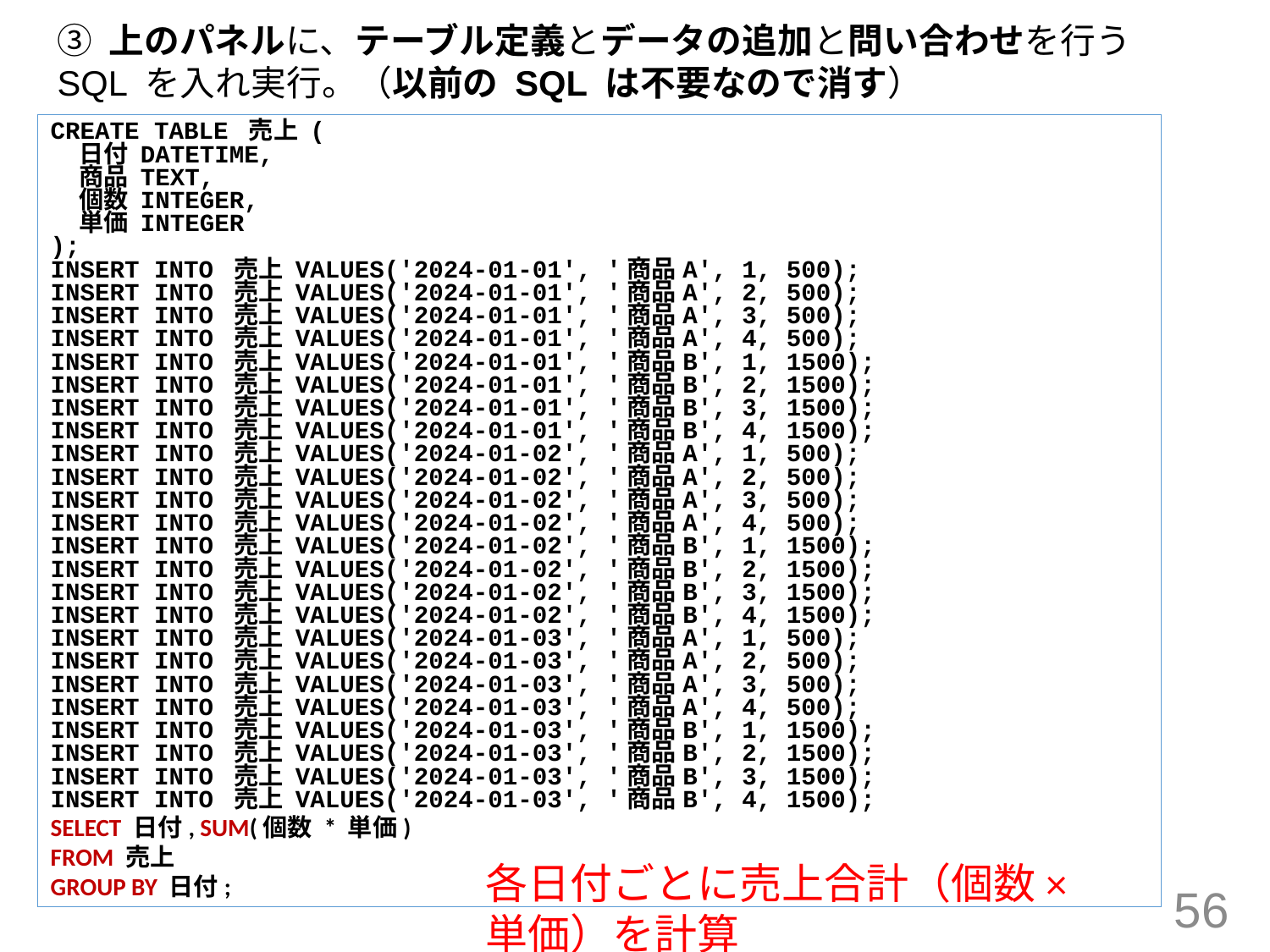

③ 上のパネルに、テーブル定義とデータの追加と問い合わせを行う SQL を入れ実行。（以前の SQL は不要なので消す）

CREATE TABLE 売上 (
    日付 DATETIME,
    商品 TEXT,
    個数 INTEGER,
    単価 INTEGER
);
INSERT INTO 売上 VALUES('2024-01-01', '商品A', 1, 500);
INSERT INTO 売上 VALUES('2024-01-01', '商品A', 2, 500);
INSERT INTO 売上 VALUES('2024-01-01', '商品A', 3, 500);
INSERT INTO 売上 VALUES('2024-01-01', '商品A', 4, 500);
INSERT INTO 売上 VALUES('2024-01-01', '商品B', 1, 1500);
INSERT INTO 売上 VALUES('2024-01-01', '商品B', 2, 1500);
INSERT INTO 売上 VALUES('2024-01-01', '商品B', 3, 1500);
INSERT INTO 売上 VALUES('2024-01-01', '商品B', 4, 1500);
INSERT INTO 売上 VALUES('2024-01-02', '商品A', 1, 500);
INSERT INTO 売上 VALUES('2024-01-02', '商品A', 2, 500);
INSERT INTO 売上 VALUES('2024-01-02', '商品A', 3, 500);
INSERT INTO 売上 VALUES('2024-01-02', '商品A', 4, 500);
INSERT INTO 売上 VALUES('2024-01-02', '商品B', 1, 1500);
INSERT INTO 売上 VALUES('2024-01-02', '商品B', 2, 1500);
INSERT INTO 売上 VALUES('2024-01-02', '商品B', 3, 1500);
INSERT INTO 売上 VALUES('2024-01-02', '商品B', 4, 1500);
INSERT INTO 売上 VALUES('2024-01-03', '商品A', 1, 500);
INSERT INTO 売上 VALUES('2024-01-03', '商品A', 2, 500);
INSERT INTO 売上 VALUES('2024-01-03', '商品A', 3, 500);
INSERT INTO 売上 VALUES('2024-01-03', '商品A', 4, 500);
INSERT INTO 売上 VALUES('2024-01-03', '商品B', 1, 1500);
INSERT INTO 売上 VALUES('2024-01-03', '商品B', 2, 1500);
INSERT INTO 売上 VALUES('2024-01-03', '商品B', 3, 1500);
INSERT INTO 売上 VALUES('2024-01-03', '商品B', 4, 1500);
SELECT 日付, SUM(個数 * 単価)
FROM 売上
GROUP BY 日付;
各日付ごとに売上合計（個数×単価）を計算
56